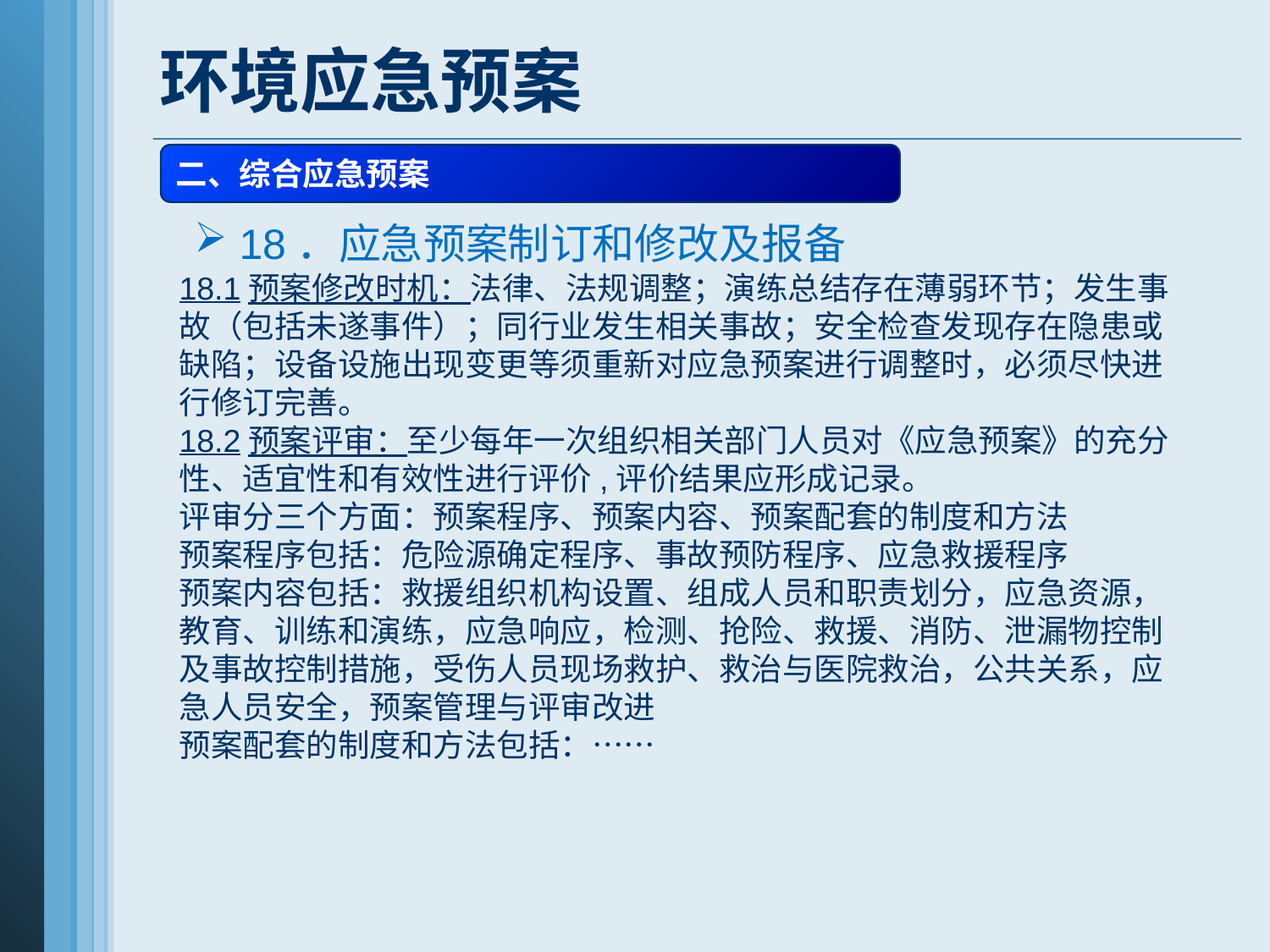

环境应急预案
二、综合应急预案
18．应急预案制订和修改及报备
18.1预案修改时机：法律、法规调整；演练总结存在薄弱环节；发生事故（包括未遂事件）；同行业发生相关事故；安全检查发现存在隐患或缺陷；设备设施出现变更等须重新对应急预案进行调整时，必须尽快进行修订完善。
18.2预案评审：至少每年一次组织相关部门人员对《应急预案》的充分性、适宜性和有效性进行评价,评价结果应形成记录。
评审分三个方面：预案程序、预案内容、预案配套的制度和方法
预案程序包括：危险源确定程序、事故预防程序、应急救援程序
预案内容包括：救援组织机构设置、组成人员和职责划分，应急资源，教育、训练和演练，应急响应，检测、抢险、救援、消防、泄漏物控制及事故控制措施，受伤人员现场救护、救治与医院救治，公共关系，应急人员安全，预案管理与评审改进
预案配套的制度和方法包括：……